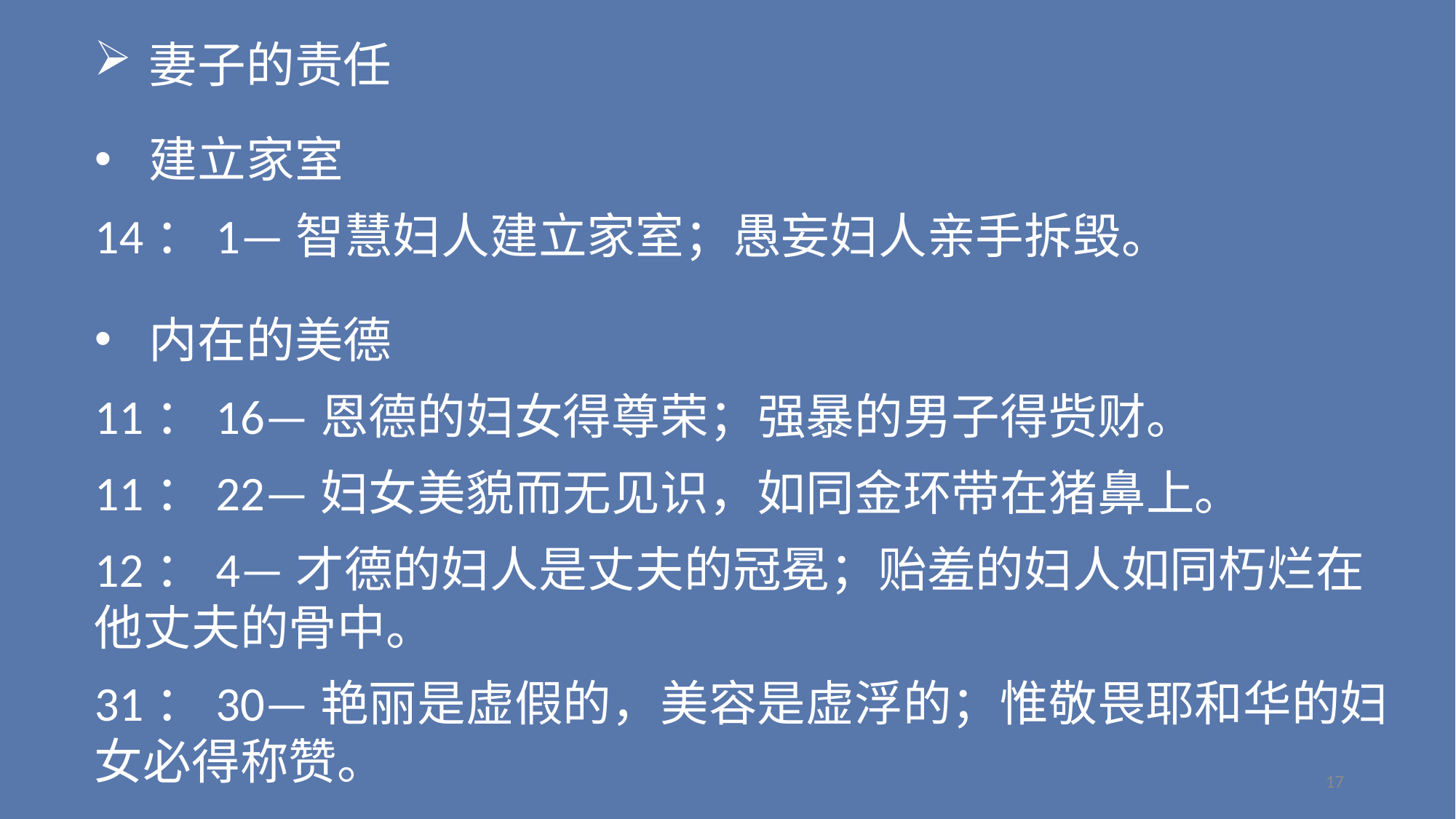

妻子的责任
建立家室
14：1—智慧妇人建立家室；愚妄妇人亲手拆毁。
内在的美德
11：16—恩德的妇女得尊荣；强暴的男子得赀财。
11：22—妇女美貌而无见识，如同金环带在猪鼻上。
12：4—才德的妇人是丈夫的冠冕；贻羞的妇人如同朽烂在他丈夫的骨中。
31：30—艳丽是虚假的，美容是虚浮的；惟敬畏耶和华的妇女必得称赞。
17